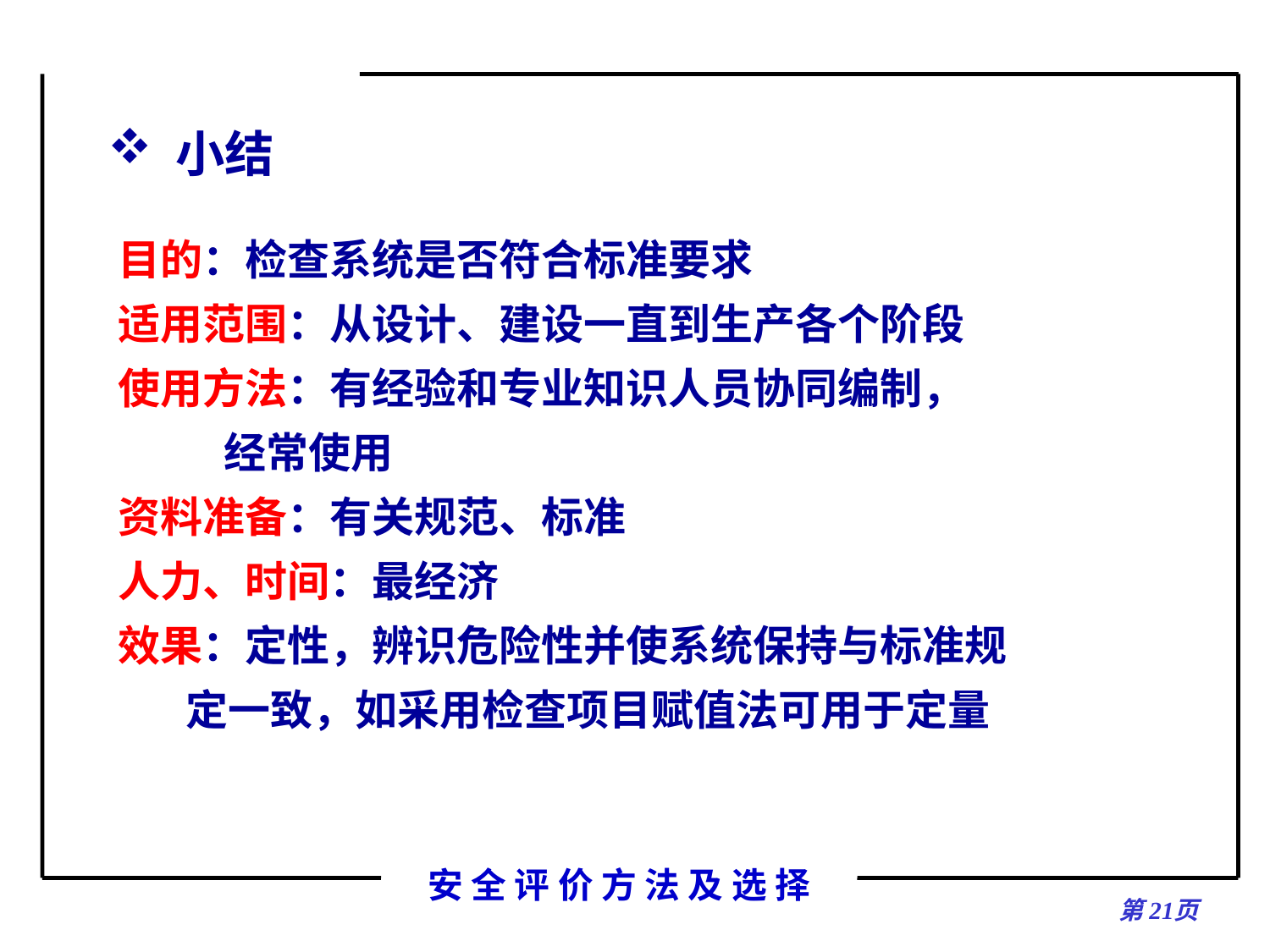

# 小结
目的：检查系统是否符合标准要求
适用范围：从设计、建设一直到生产各个阶段
使用方法：有经验和专业知识人员协同编制，
          经常使用
资料准备：有关规范、标准
人力、时间：最经济
效果：定性，辨识危险性并使系统保持与标准规
      定一致，如采用检查项目赋值法可用于定量
第21页